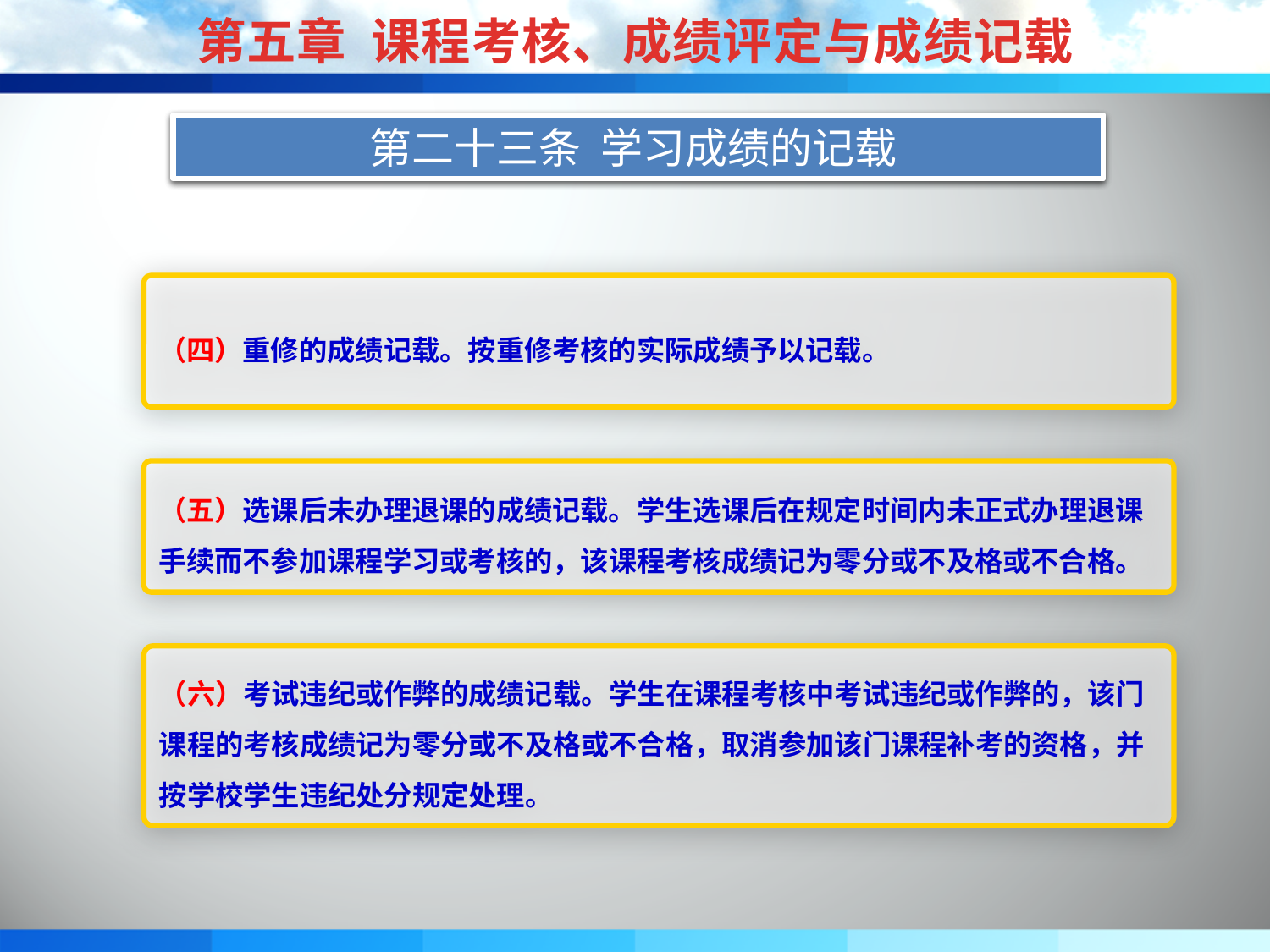

第五章  课程考核、成绩评定与成绩记载
第二十二条  补考、缓考与旷考
第二十三条  学习成绩的记载
（四）重修的成绩记载。按重修考核的实际成绩予以记载。
（五）选课后未办理退课的成绩记载。学生选课后在规定时间内未正式办理退课手续而不参加课程学习或考核的，该课程考核成绩记为零分或不及格或不合格。
（六）考试违纪或作弊的成绩记载。学生在课程考核中考试违纪或作弊的，该门课程的考核成绩记为零分或不及格或不合格，取消参加该门课程补考的资格，并按学校学生违纪处分规定处理。